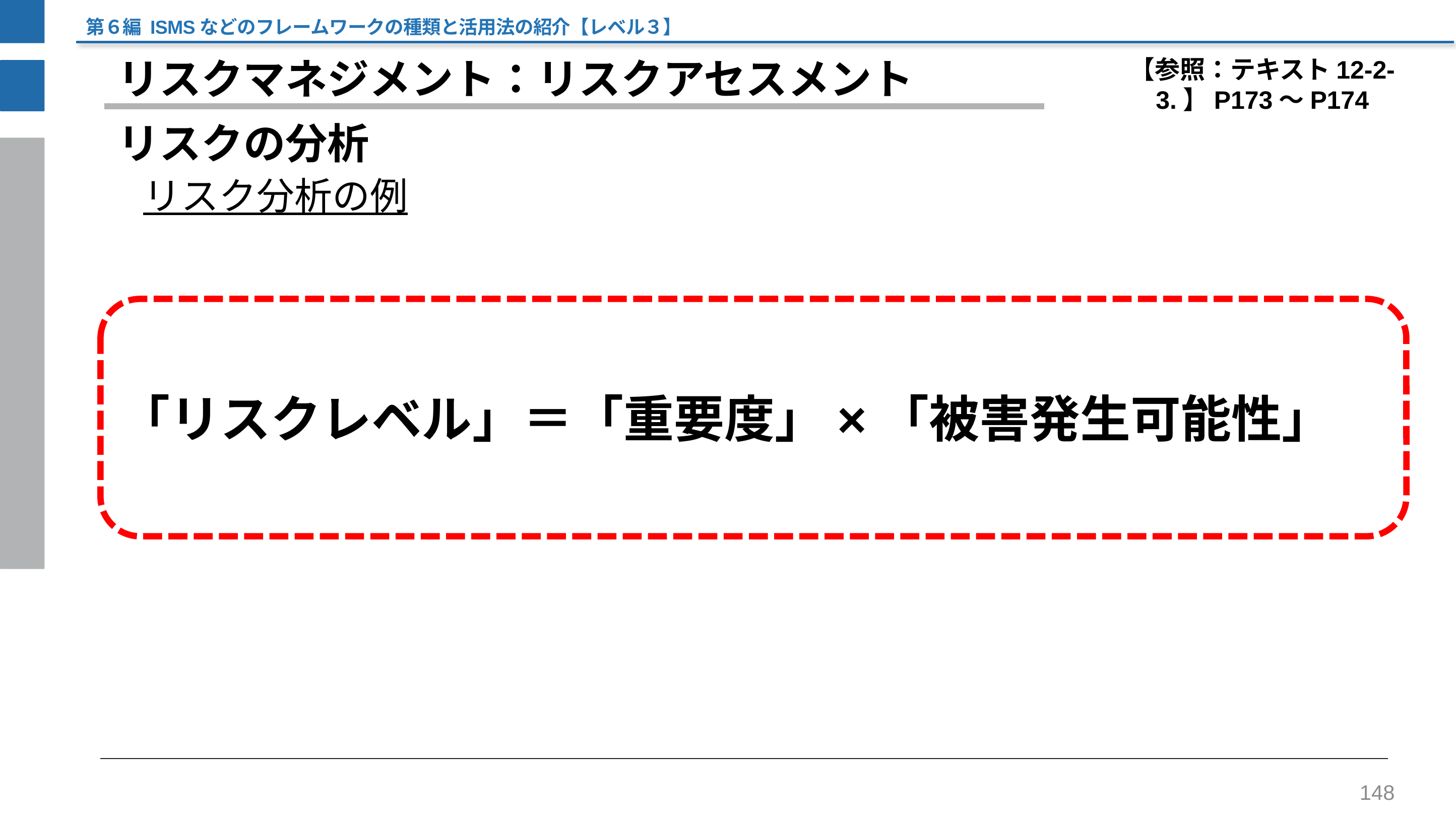

第６編 ISMSなどのフレームワークの種類と活用法の紹介【レベル３】
【参照：テキスト12-2-3.】P173～P174
リスクマネジメント：リスクアセスメント
リスクの分析
リスク分析の例
「リスクレベル」＝「重要度」×「被害発生可能性」
148